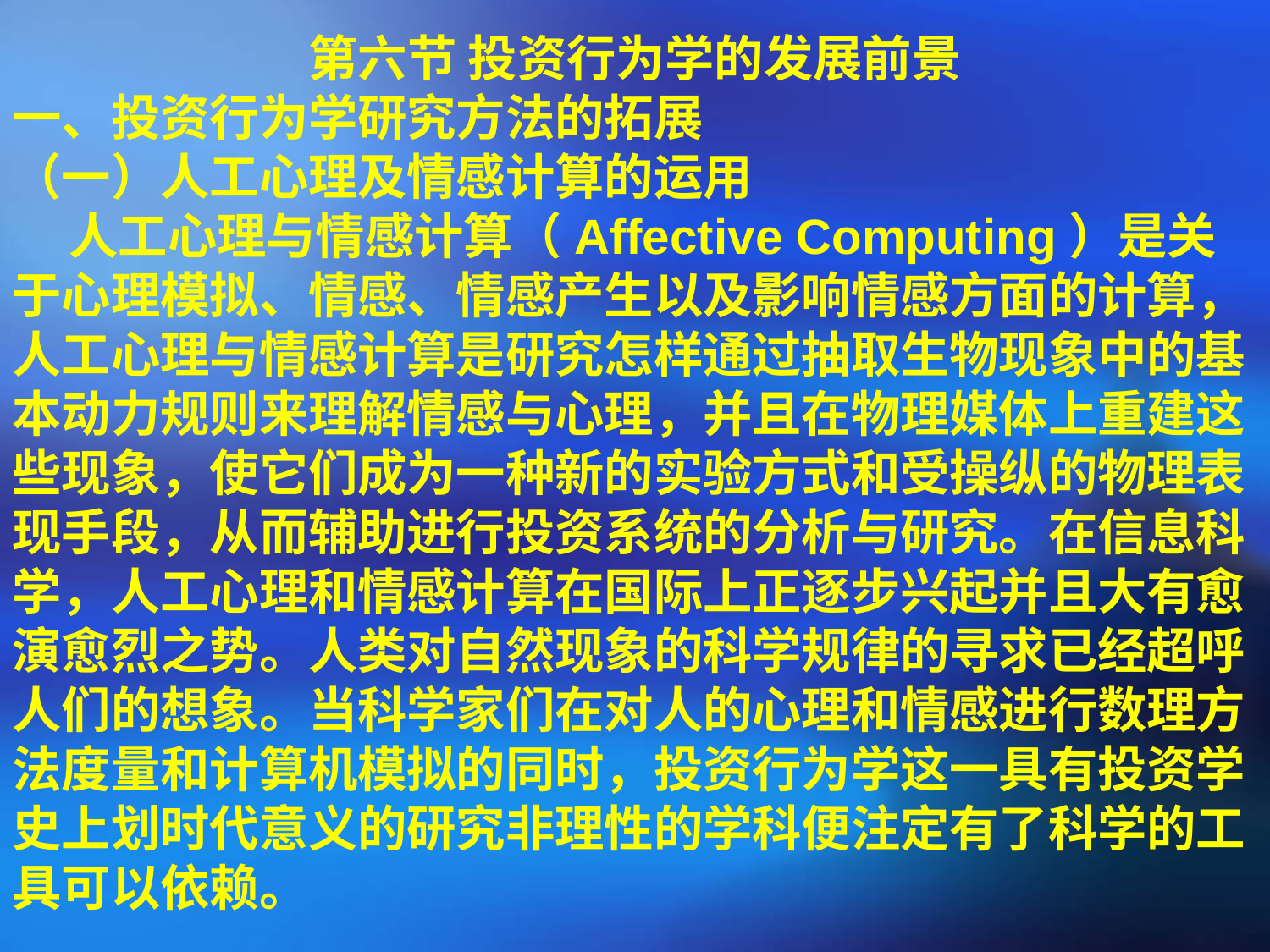

第六节 投资行为学的发展前景
一、投资行为学研究方法的拓展
（一）人工心理及情感计算的运用
    人工心理与情感计算（Affective Computing）是关于心理模拟、情感、情感产生以及影响情感方面的计算，人工心理与情感计算是研究怎样通过抽取生物现象中的基本动力规则来理解情感与心理，并且在物理媒体上重建这些现象，使它们成为一种新的实验方式和受操纵的物理表现手段，从而辅助进行投资系统的分析与研究。在信息科学，人工心理和情感计算在国际上正逐步兴起并且大有愈演愈烈之势。人类对自然现象的科学规律的寻求已经超呼人们的想象。当科学家们在对人的心理和情感进行数理方法度量和计算机模拟的同时，投资行为学这一具有投资学史上划时代意义的研究非理性的学科便注定有了科学的工具可以依赖。